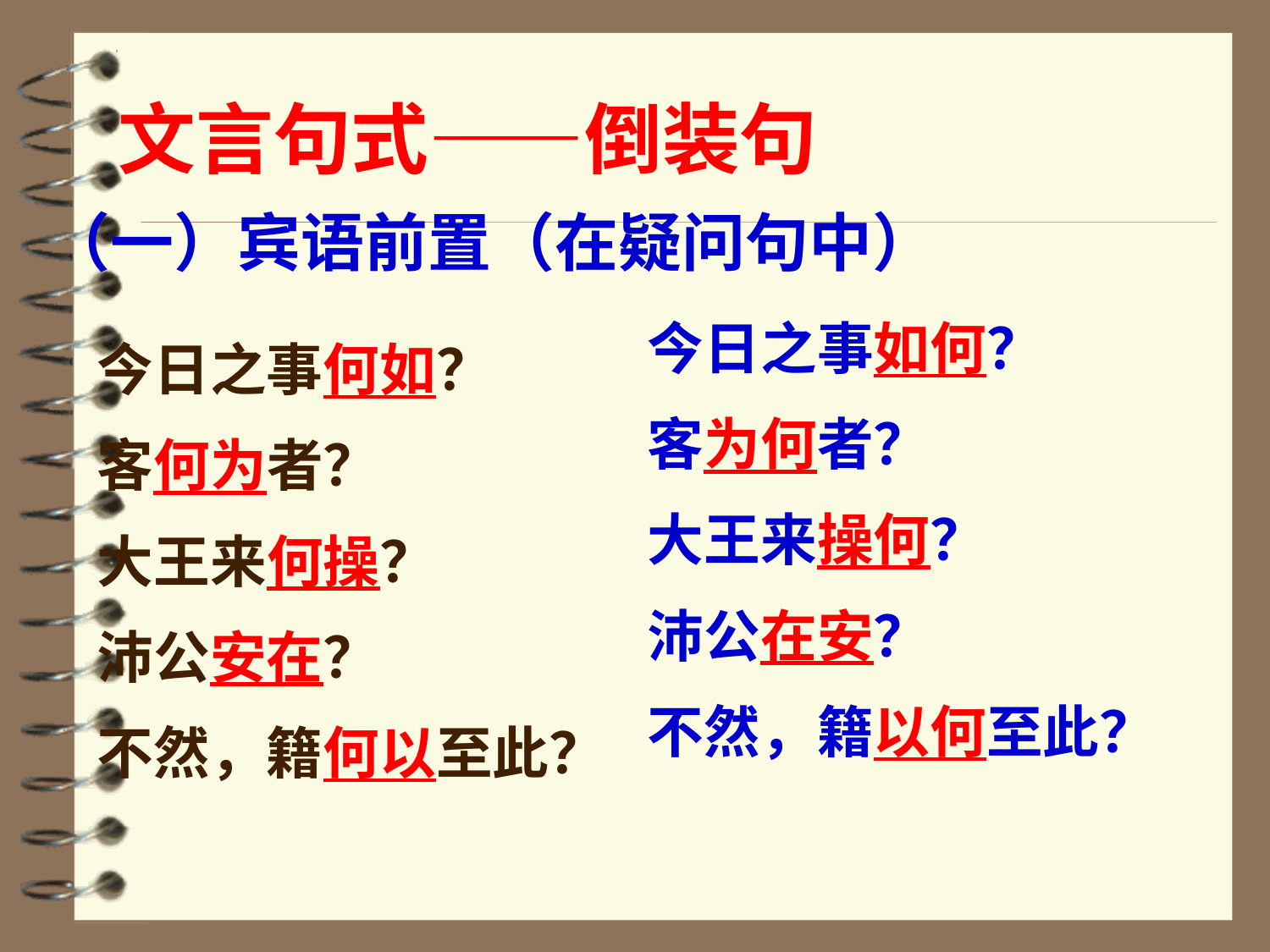

文言句式——倒装句
（一）宾语前置（在疑问句中）
今日之事如何？
客为何者？
大王来操何？
沛公在安？
不然，籍以何至此？
今日之事何如？
客何为者？
大王来何操？
沛公安在？
不然，籍何以至此？